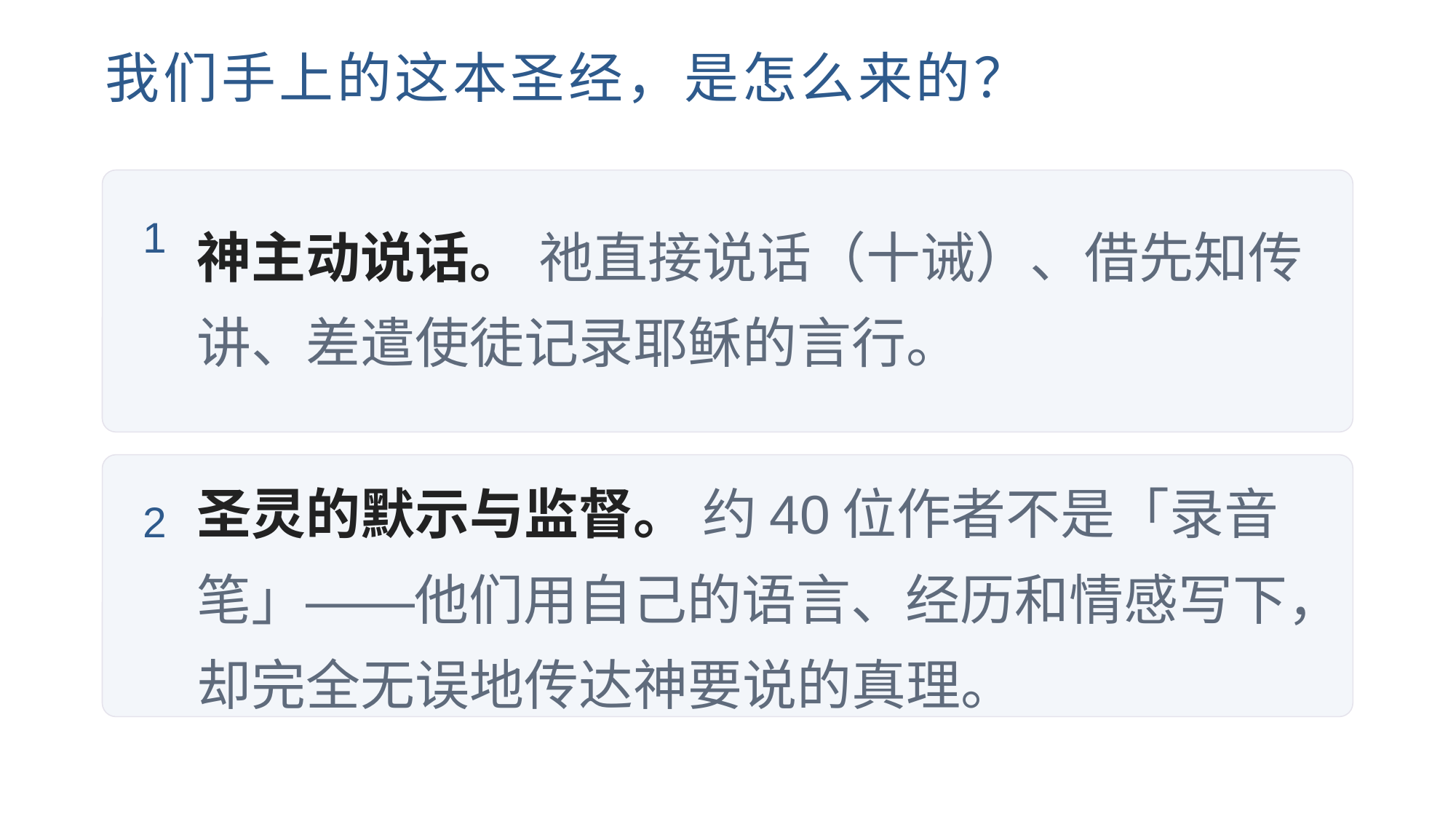

我们手上的这本圣经，是怎么来的？

神主动说话。 祂直接说话（十诫）、借先知传讲、差遣使徒记录耶稣的言行。
1

圣灵的默示与监督。 约40位作者不是「录音笔」——他们用自己的语言、经历和情感写下，却完全无误地传达神要说的真理。
2